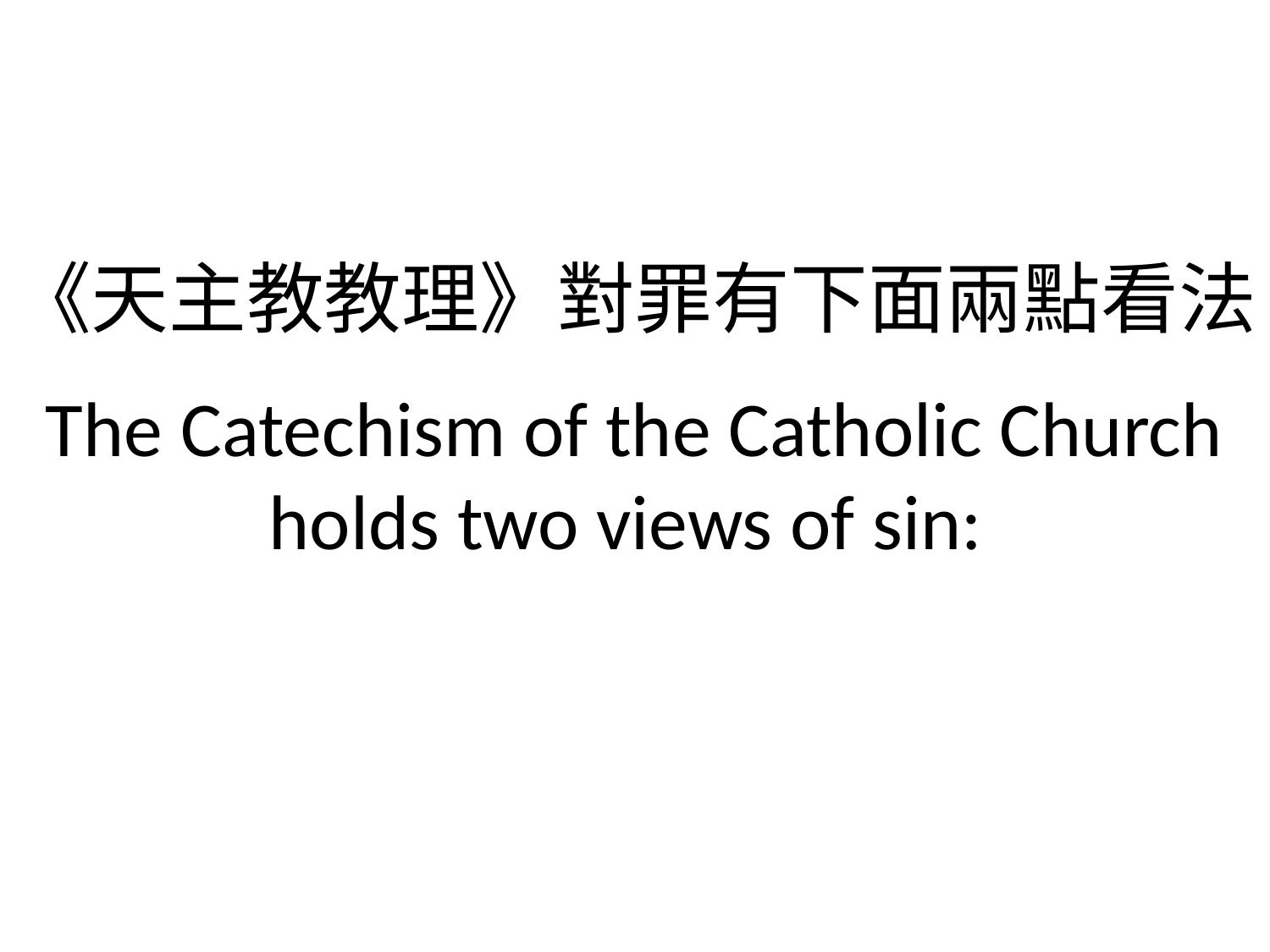

《天主教教理》對罪有下面兩點看法
The Catechism of the Catholic Church holds two views of sin: